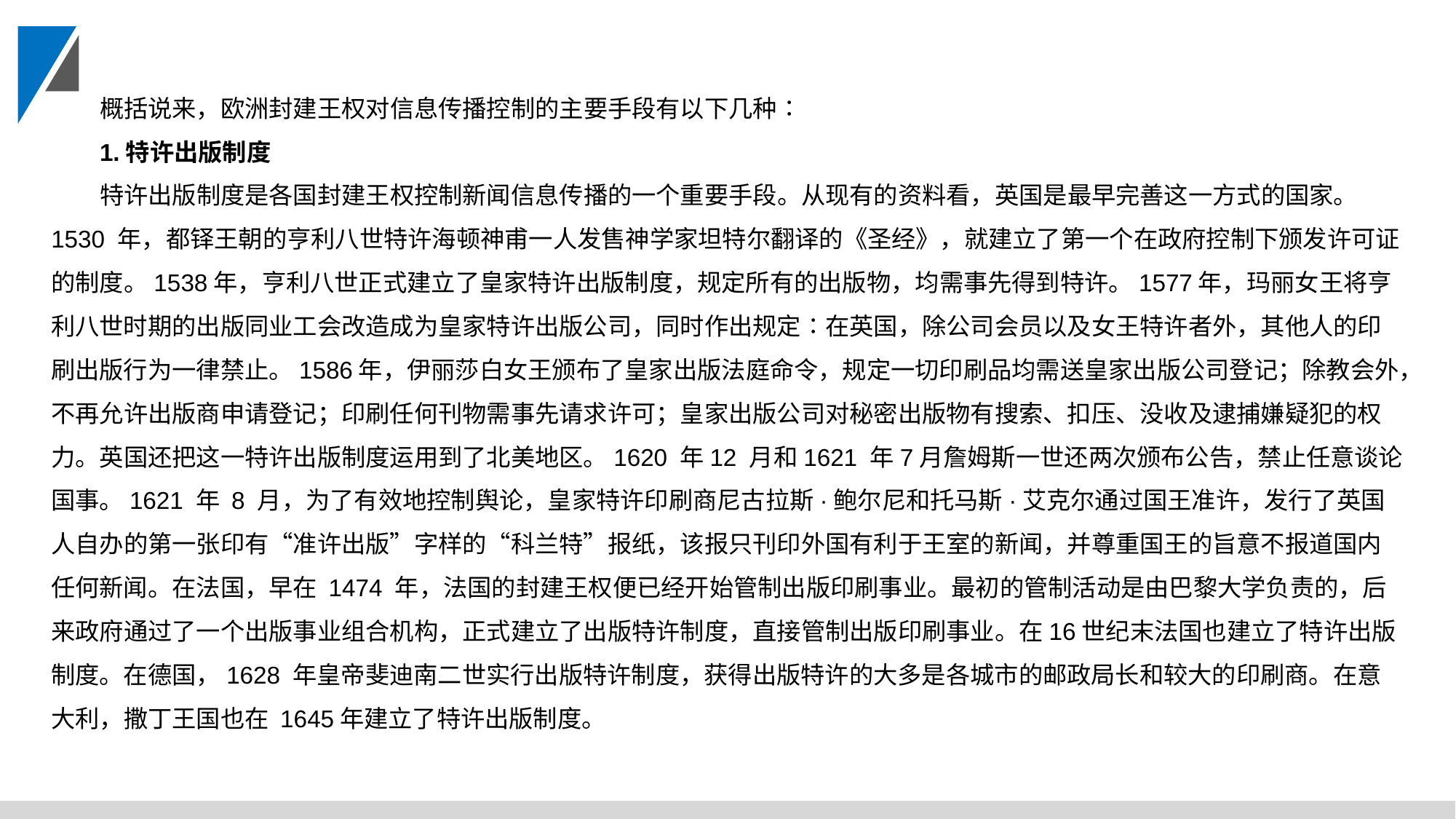

概括说来，欧洲封建王权对信息传播控制的主要手段有以下几种∶
1.特许出版制度
特许出版制度是各国封建王权控制新闻信息传播的一个重要手段。从现有的资料看，英国是最早完善这一方式的国家。 1530 年，都铎王朝的亨利八世特许海顿神甫一人发售神学家坦特尔翻译的《圣经》，就建立了第一个在政府控制下颁发许可证的制度。1538年，亨利八世正式建立了皇家特许出版制度，规定所有的出版物，均需事先得到特许。1577年，玛丽女王将亨利八世时期的出版同业工会改造成为皇家特许出版公司，同时作出规定∶在英国，除公司会员以及女王特许者外，其他人的印刷出版行为一律禁止。1586年，伊丽莎白女王颁布了皇家出版法庭命令，规定一切印刷品均需送皇家出版公司登记；除教会外，不再允许出版商申请登记；印刷任何刊物需事先请求许可；皇家出版公司对秘密出版物有搜索、扣压、没收及逮捕嫌疑犯的权力。英国还把这一特许出版制度运用到了北美地区。1620 年12 月和1621 年7月詹姆斯一世还两次颁布公告，禁止任意谈论国事。1621 年 8 月，为了有效地控制舆论，皇家特许印刷商尼古拉斯·鲍尔尼和托马斯·艾克尔通过国王准许，发行了英国人自办的第一张印有“准许出版”字样的“科兰特”报纸，该报只刊印外国有利于王室的新闻，并尊重国王的旨意不报道国内任何新闻。在法国，早在 1474 年，法国的封建王权便已经开始管制出版印刷事业。最初的管制活动是由巴黎大学负责的，后来政府通过了一个出版事业组合机构，正式建立了出版特许制度，直接管制出版印刷事业。在16世纪末法国也建立了特许出版制度。在德国，1628 年皇帝斐迪南二世实行出版特许制度，获得出版特许的大多是各城市的邮政局长和较大的印刷商。在意大利，撒丁王国也在 1645年建立了特许出版制度。